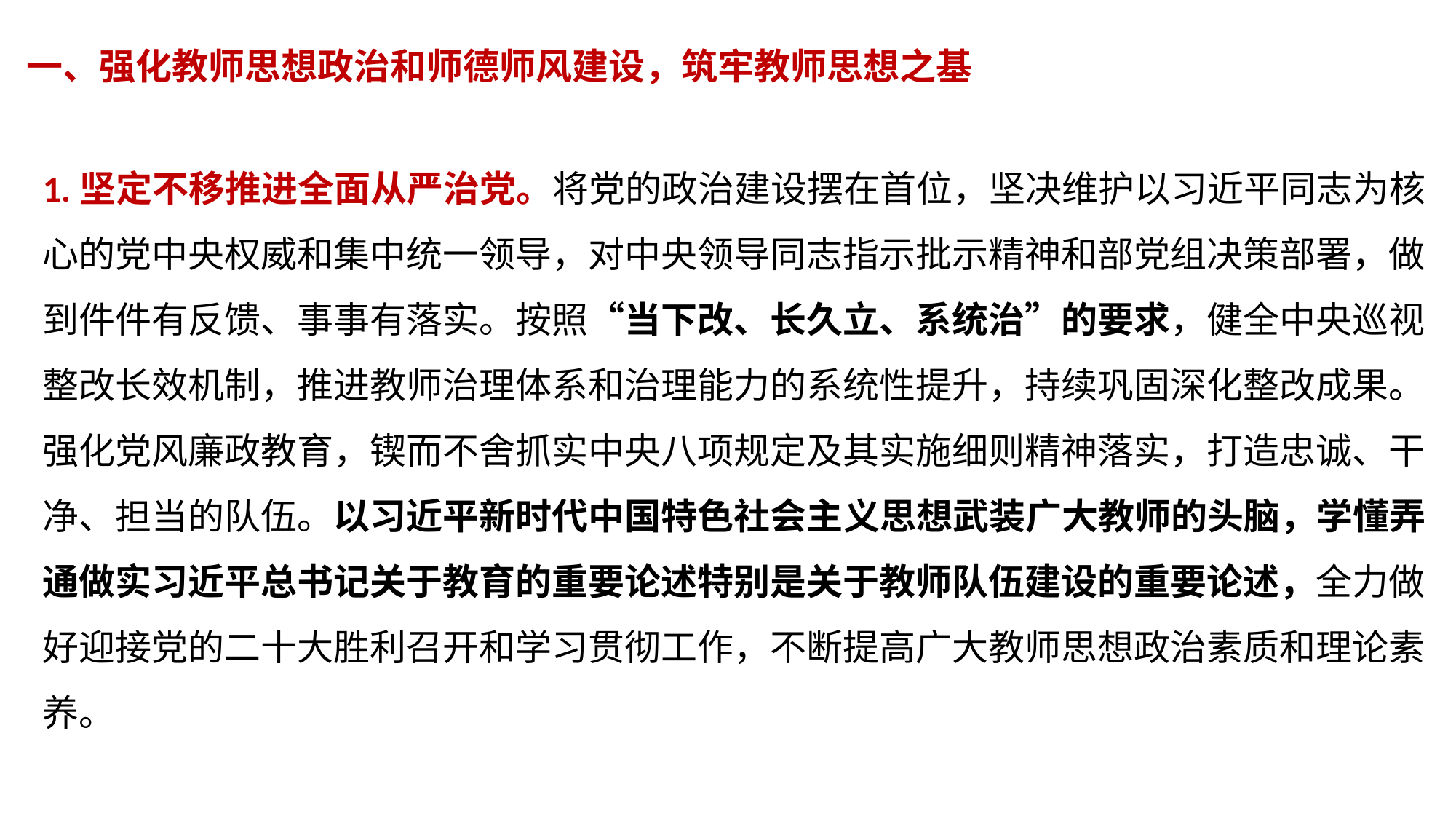

一、强化教师思想政治和师德师风建设，筑牢教师思想之基
1.坚定不移推进全面从严治党。将党的政治建设摆在首位，坚决维护以习近平同志为核心的党中央权威和集中统一领导，对中央领导同志指示批示精神和部党组决策部署，做到件件有反馈、事事有落实。按照“当下改、长久立、系统治”的要求，健全中央巡视整改长效机制，推进教师治理体系和治理能力的系统性提升，持续巩固深化整改成果。强化党风廉政教育，锲而不舍抓实中央八项规定及其实施细则精神落实，打造忠诚、干净、担当的队伍。以习近平新时代中国特色社会主义思想武装广大教师的头脑，学懂弄通做实习近平总书记关于教育的重要论述特别是关于教师队伍建设的重要论述，全力做好迎接党的二十大胜利召开和学习贯彻工作，不断提高广大教师思想政治素质和理论素养。